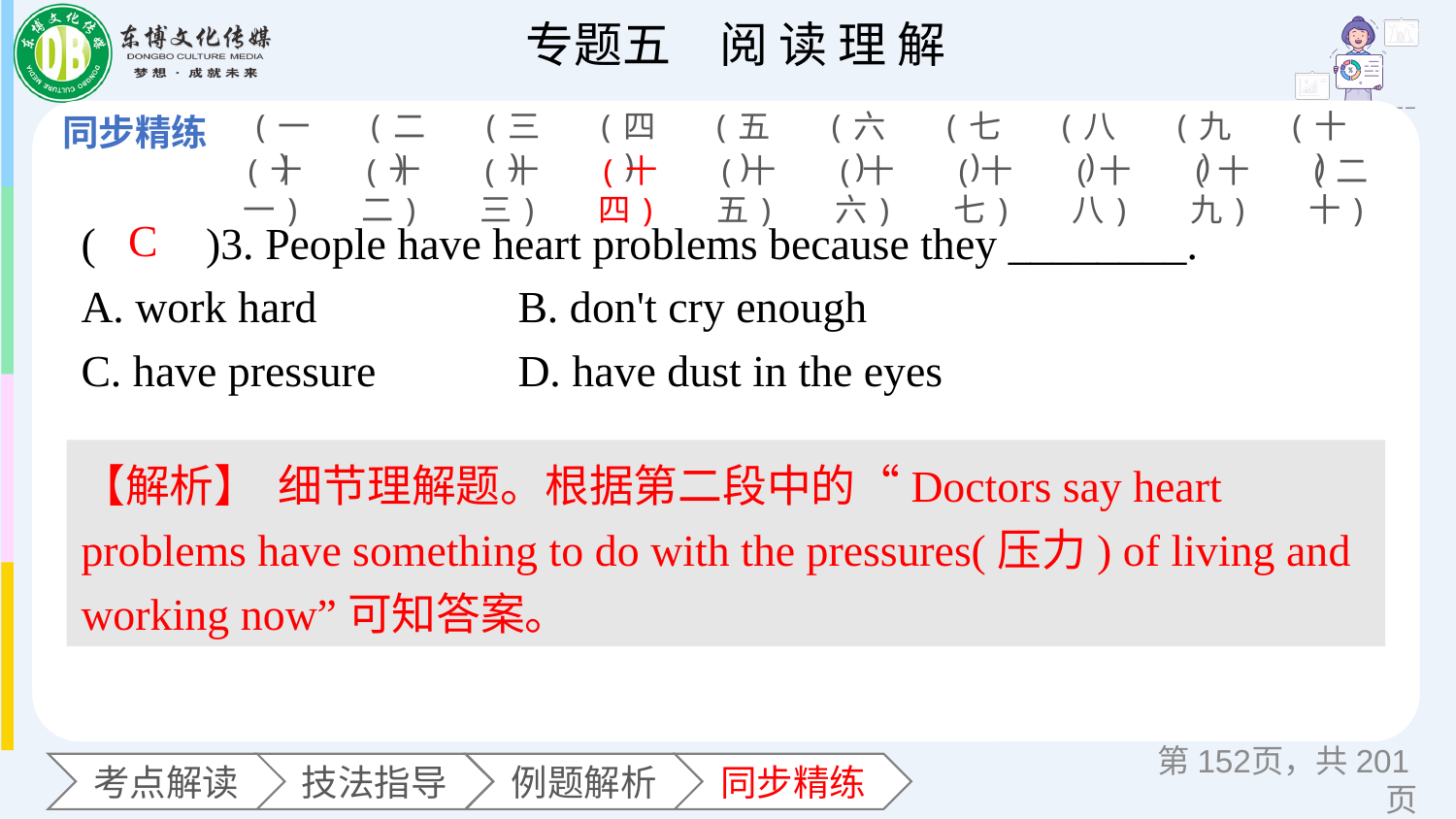

(一)
(二)
(三)
(四)
(五)
(六)
(七)
(八)
(九)
(十)
(十一)
(十二)
(十三)
(十四)
(十五)
(十六)
(十七)
(十八)
(十九)
(二十)
(　　)3. People have heart problems because they ________.
A. work hard    		B. don't cry enough
C. have pressure    	D. have dust in the eyes
C
【解析】  细节理解题。根据第二段中的“Doctors say heart problems have something to do with the pressures(压力) of living and working now”可知答案。
第152页，共201页